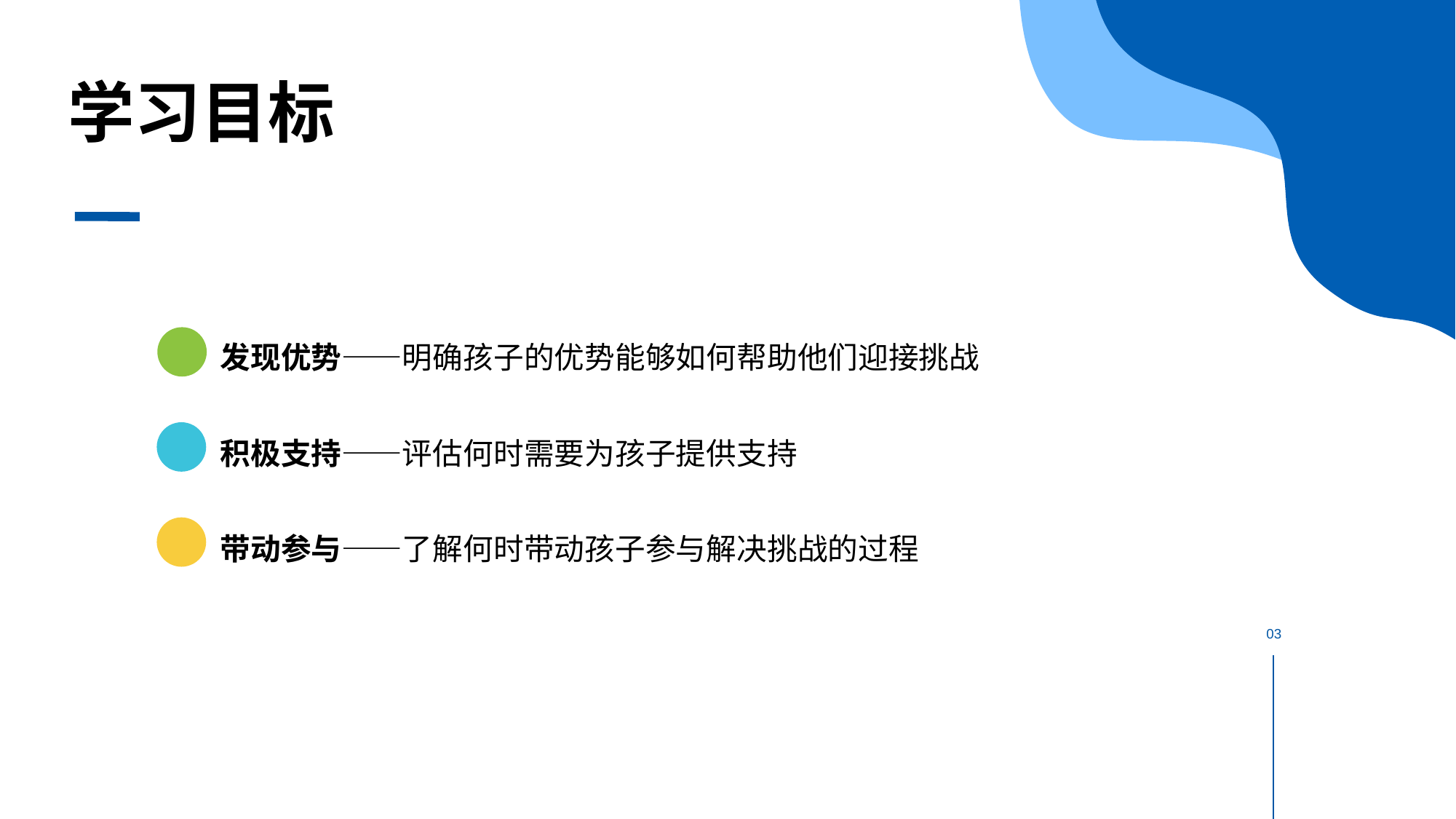

# 学习目标

发现优势——明确孩子的优势能够如何帮助他们迎接挑战

积极支持——评估何时需要为孩子提供支持

带动参与——了解何时带动孩子参与解决挑战的过程

03